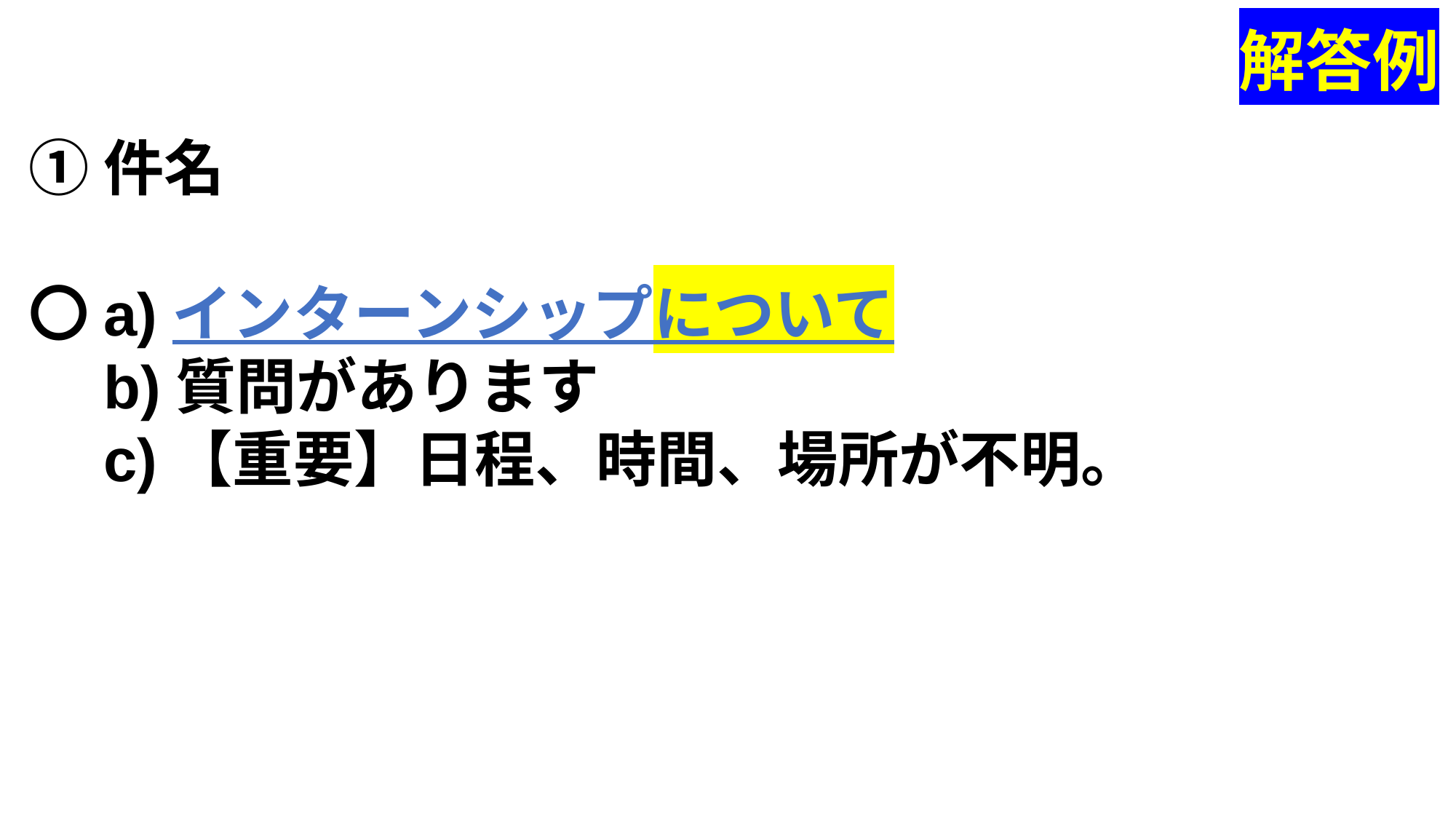

解答例
➀件名

〇a)インターンシップについて
　b)質問があります
　c)【重要】日程、時間、場所が不明。